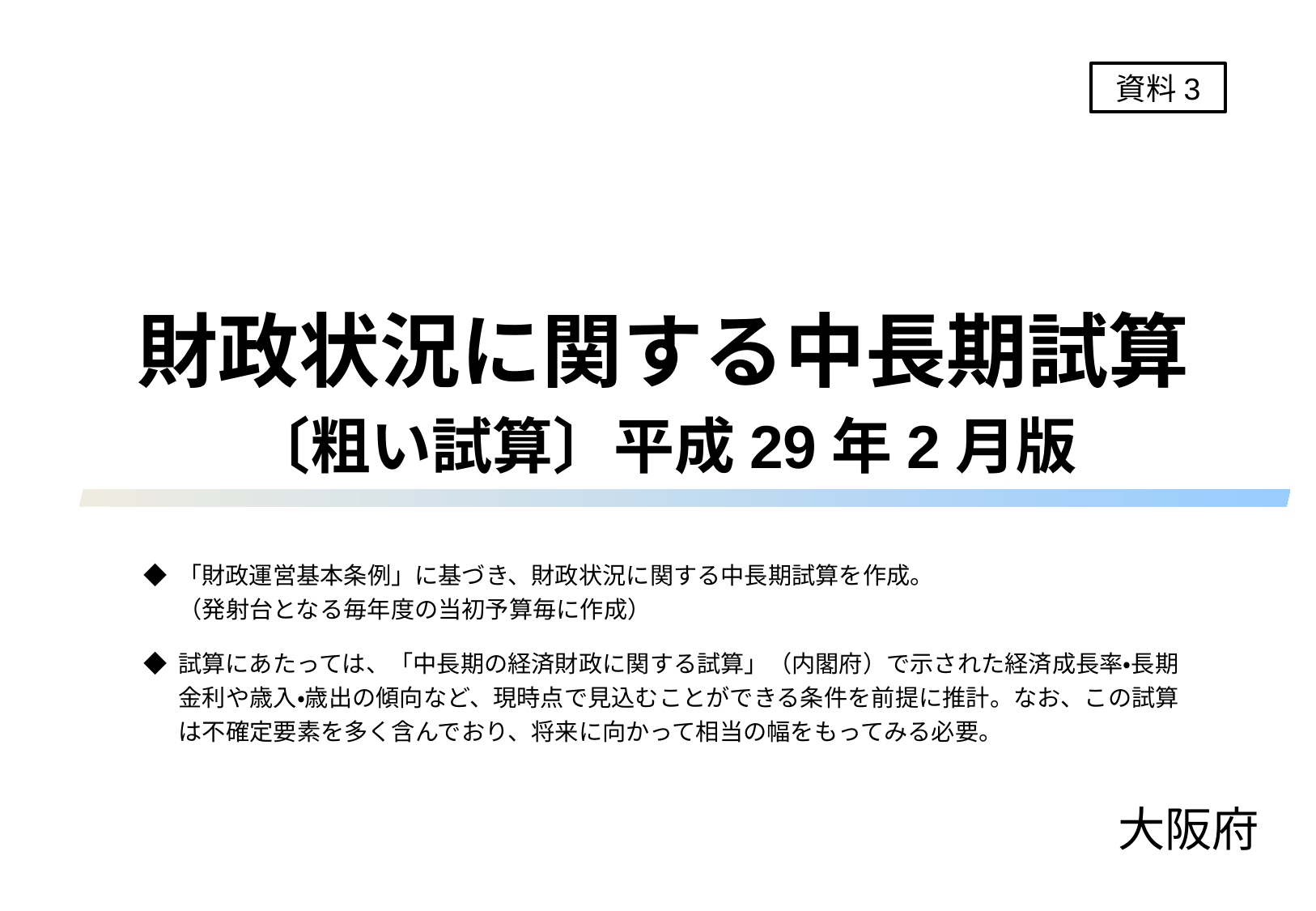

資料3
財政状況に関する中長期試算
〔粗い試算〕平成29年2月版

◆ 「財政運営基本条例」に基づき、財政状況に関する中長期試算を作成。
（発射台となる毎年度の当初予算毎に作成）
◆ 試算にあたっては、「中長期の経済財政に関する試算」（内閣府）で示された経済成長率・長期金利や歳入・歳出の傾向など、現時点で見込むことができる条件を前提に推計。なお、この試算は不確定要素を多く含んでおり、将来に向かって相当の幅をもってみる必要。
大阪府